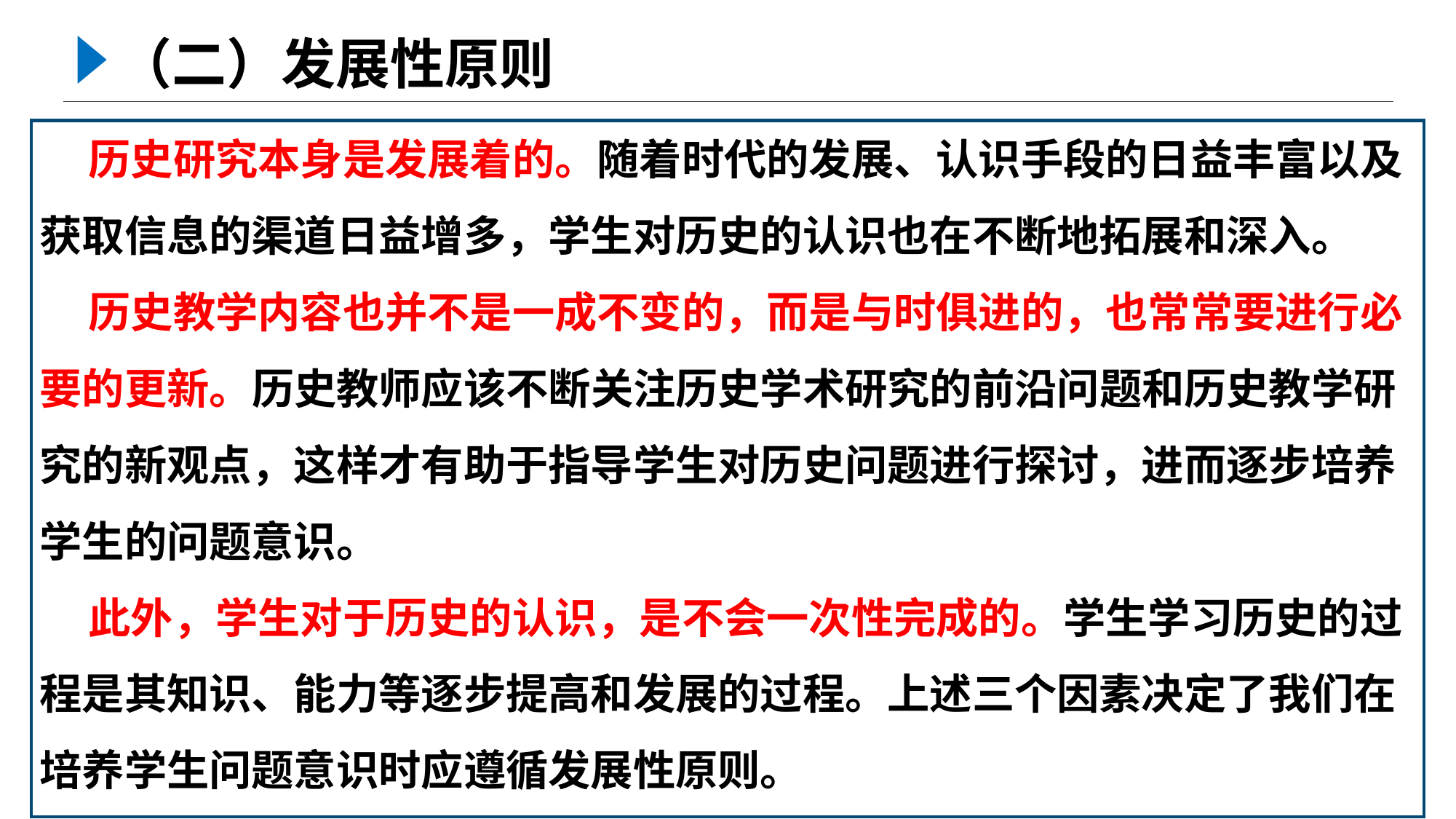

（二）发展性原则

    历史研究本身是发展着的。随着时代的发展、认识手段的日益丰富以及获取信息的渠道日益增多，学生对历史的认识也在不断地拓展和深入。
    历史教学内容也并不是一成不变的，而是与时俱进的，也常常要进行必要的更新。历史教师应该不断关注历史学术研究的前沿问题和历史教学研究的新观点，这样才有助于指导学生对历史问题进行探讨，进而逐步培养学生的问题意识。
    此外，学生对于历史的认识，是不会一次性完成的。学生学习历史的过程是其知识、能力等逐步提高和发展的过程。上述三个因素决定了我们在培养学生问题意识时应遵循发展性原则。